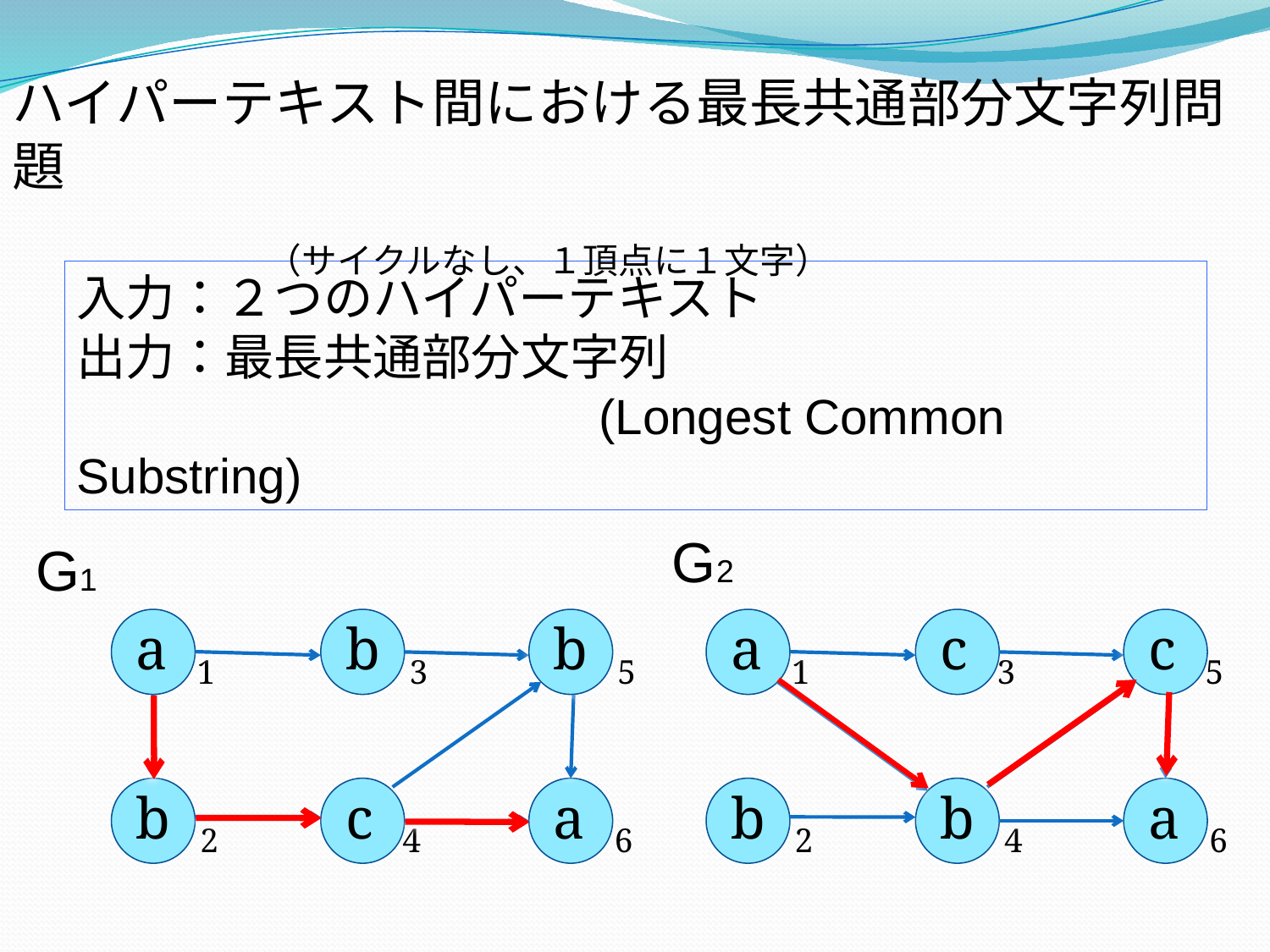

ハイパーテキスト間における最長共通部分文字列問題
											（サイクルなし、１頂点に１文字）
入力：２つのハイパーテキスト
出力：最長共通部分文字列
				 (Longest Common Substring)
G2
G1
a  1
b  3
b  5
b  2
c  4
a  6
a  1
c  3
c  5
b  2
b  4
a  6